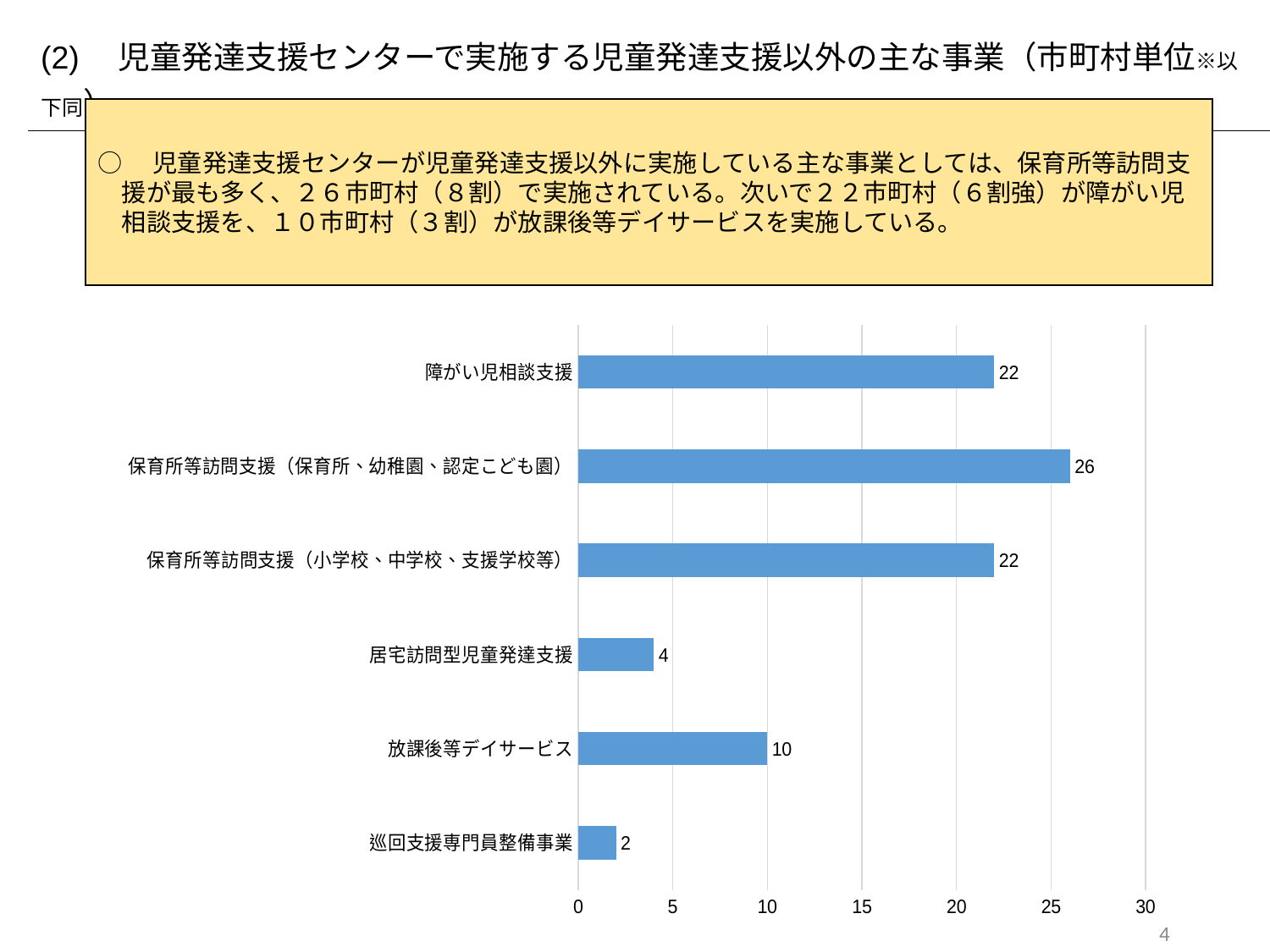

| (2)　児童発達支援センターで実施する児童発達支援以外の主な事業（市町村単位※以下同） |
| --- |
○　児童発達支援センターが児童発達支援以外に実施している主な事業としては、保育所等訪問支援が最も多く、２６市町村（８割）で実施されている。次いで２２市町村（６割強）が障がい児相談支援を、１０市町村（３割）が放課後等デイサービスを実施している。

### Chart

| Category |  |
|---|---|
| 巡回支援専門員整備事業 | 2.0 |
| 放課後等デイサービス | 10.0 |
| 居宅訪問型児童発達支援 | 4.0 |
| 保育所等訪問支援（小学校、中学校、支援学校等） | 22.0 |
| 保育所等訪問支援（保育所、幼稚園、認定こども園） | 26.0 |
| 障がい児相談支援 | 22.0 |
4